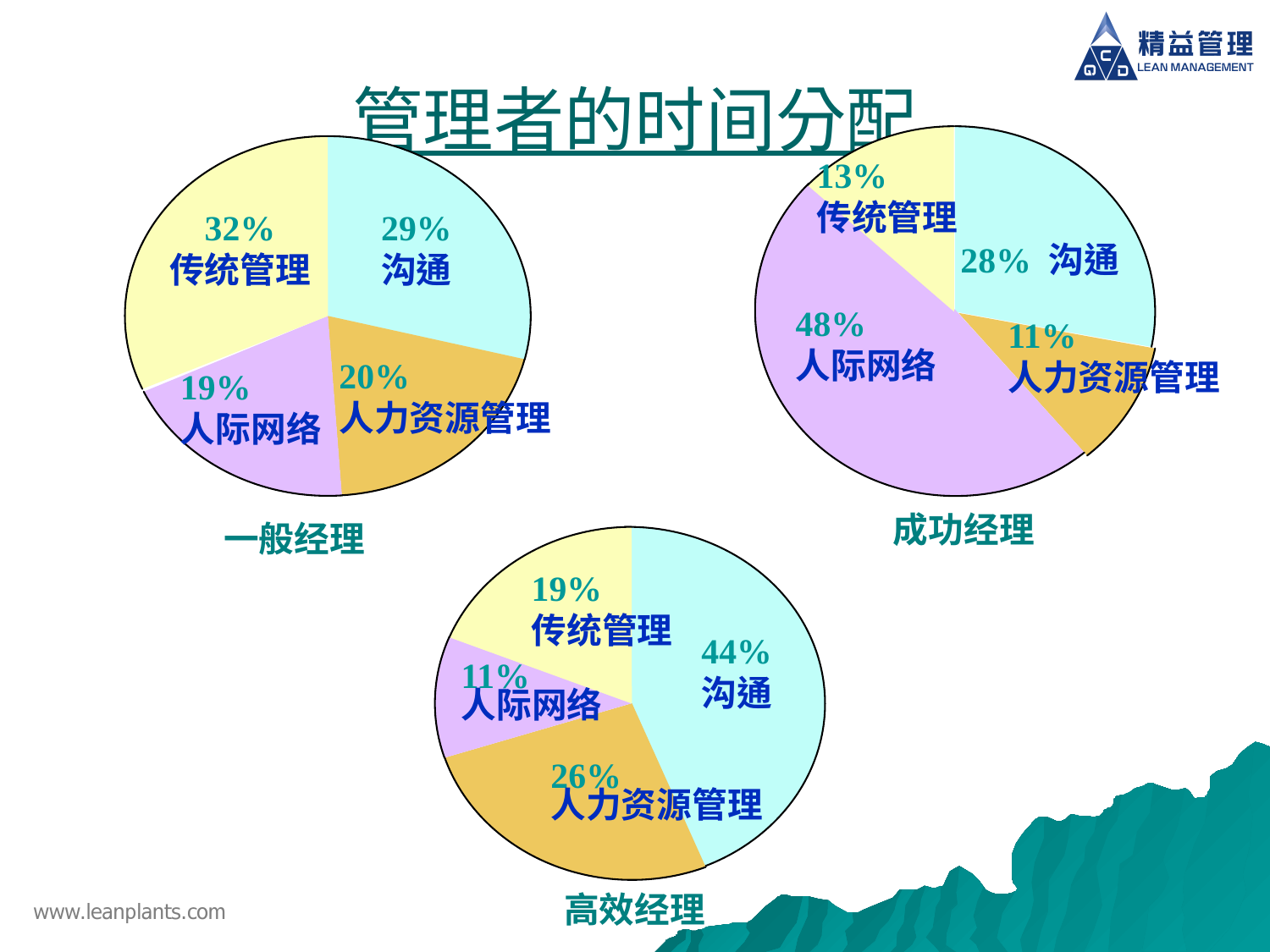

# 管理者的时间分配

13%
传统管理
32%
传统管理
29%
沟通

28% 沟通
48%
人际网络
11%
人力资源管理

20%
人力资源管理
19%
人际网络
成功经理
一般经理

19%
传统管理
44%
沟通
11%
人际网络
26%
人力资源管理
高效经理